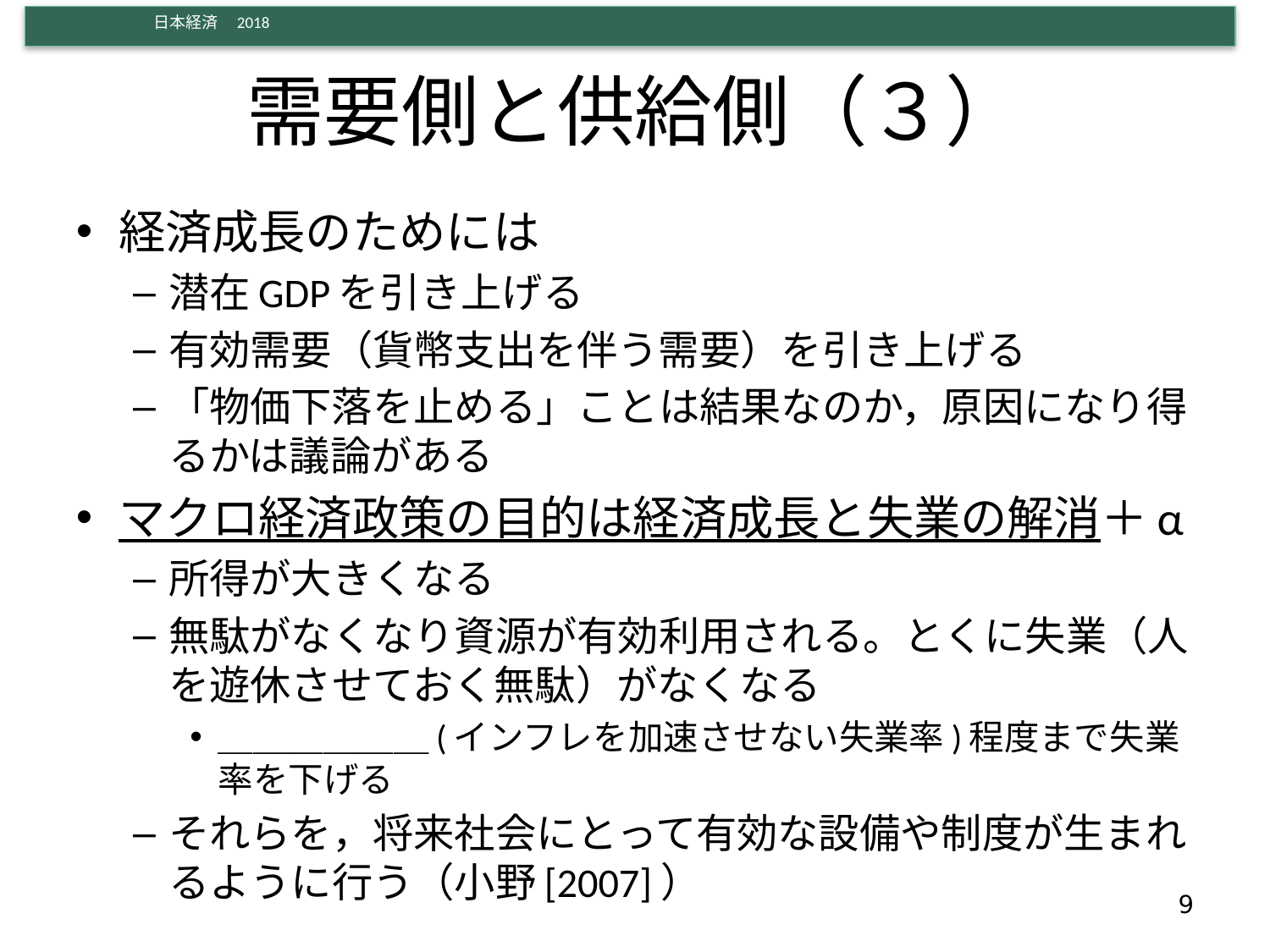

# 需要側と供給側（３）
経済成長のためには
潜在GDPを引き上げる
有効需要（貨幣支出を伴う需要）を引き上げる
「物価下落を止める」ことは結果なのか，原因になり得るかは議論がある
マクロ経済政策の目的は経済成長と失業の解消＋α
所得が大きくなる
無駄がなくなり資源が有効利用される。とくに失業（人を遊休させておく無駄）がなくなる
＿＿＿＿＿＿(インフレを加速させない失業率)程度まで失業率を下げる
それらを，将来社会にとって有効な設備や制度が生まれるように行う（小野[2007]）

9